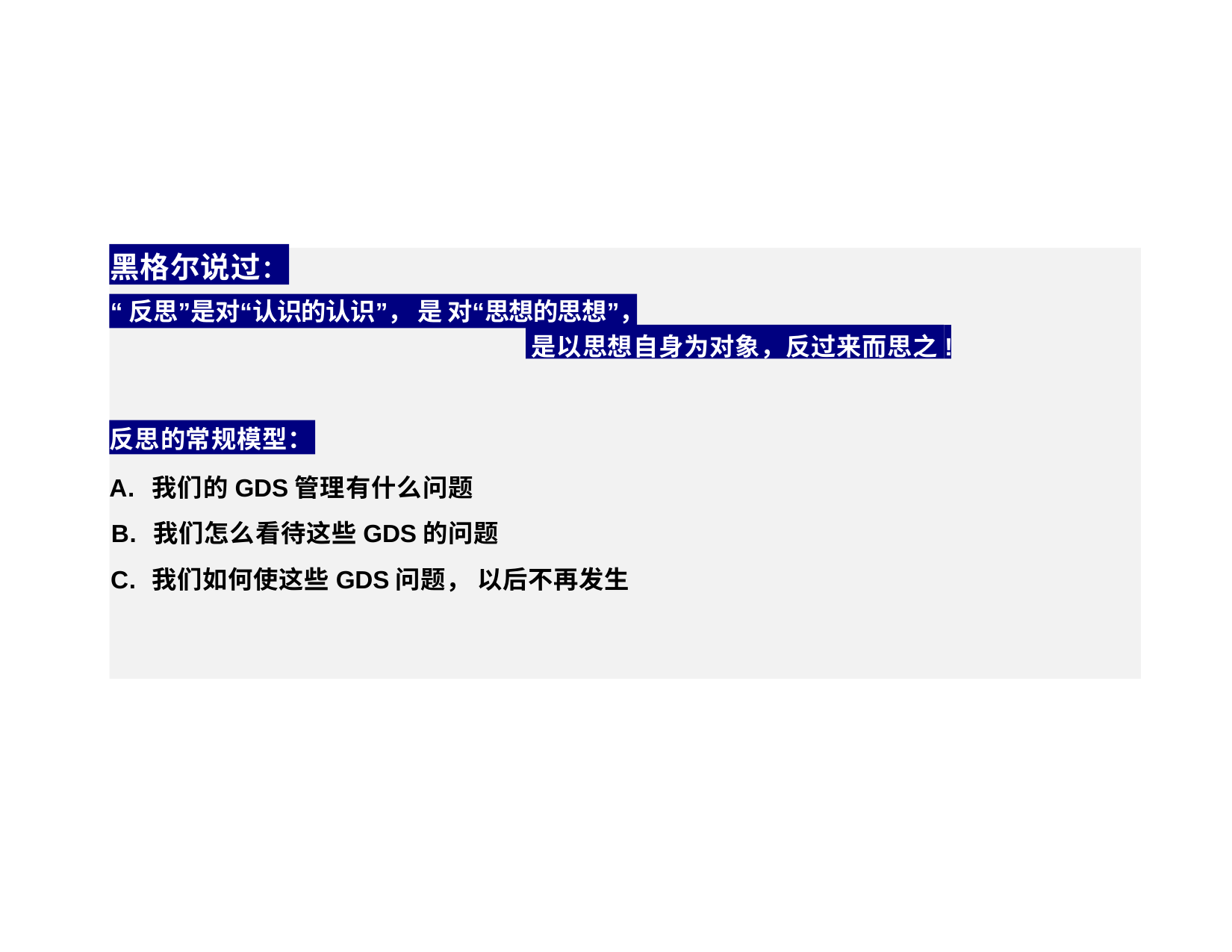

黑格尔说过：
“反思”是对“认识的认识”， 是 对“思想的思想”，
是以思想自身为对象，反过来而思之!

反思的常规模型：
A. 我们的GDS管理有什么问题
B. 我们怎么看待这些GDS的问题

C. 我们如何使这些GDS问题， 以后不再发生